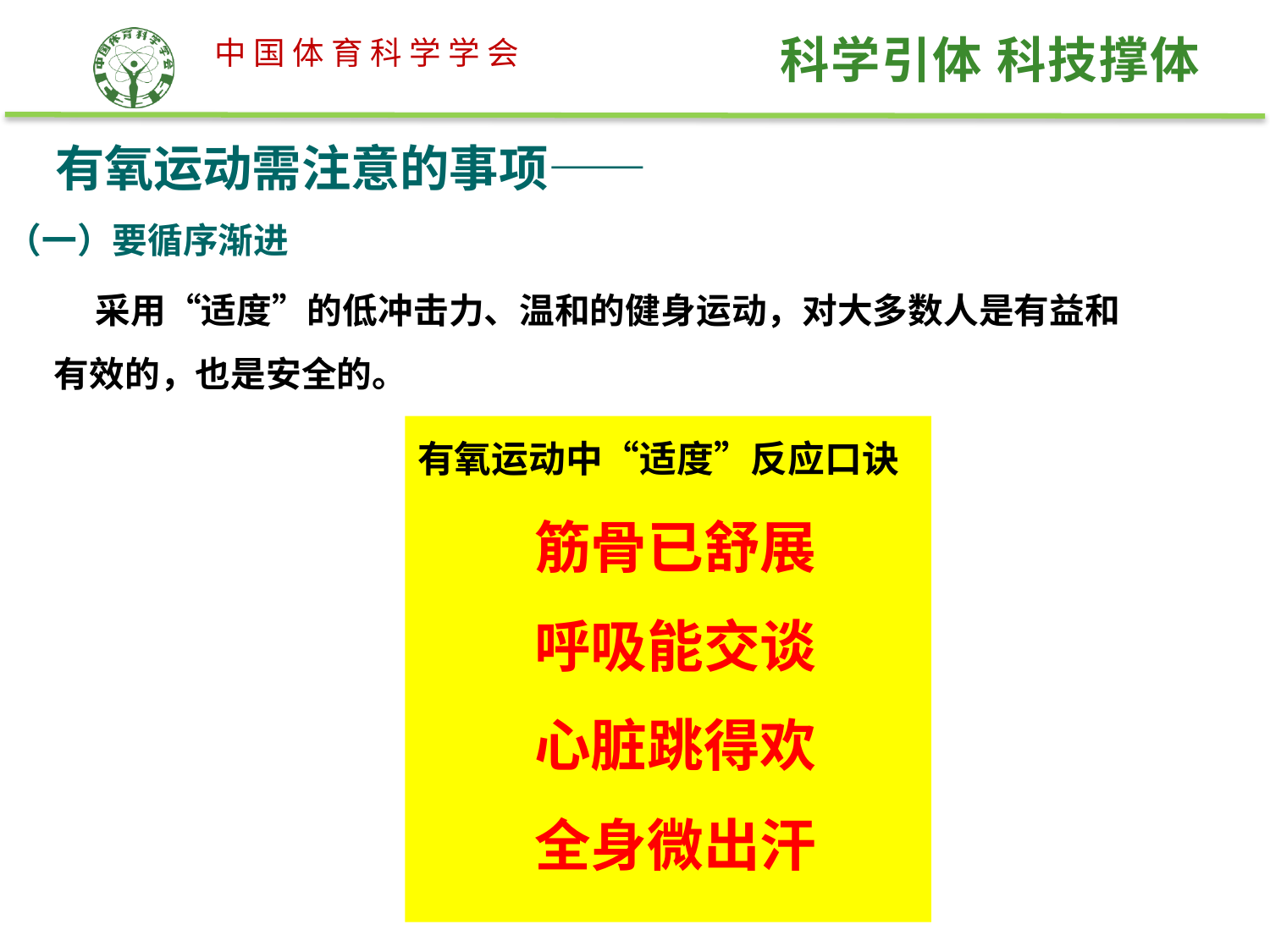

有氧运动需注意的事项——
（一）要循序渐进
          采用“适度”的低冲击力、温和的健身运动，对大多数人是有益和有效的，也是安全的。
有氧运动中“适度”反应口诀
        筋骨已舒展
        呼吸能交谈
        心脏跳得欢
        全身微出汗